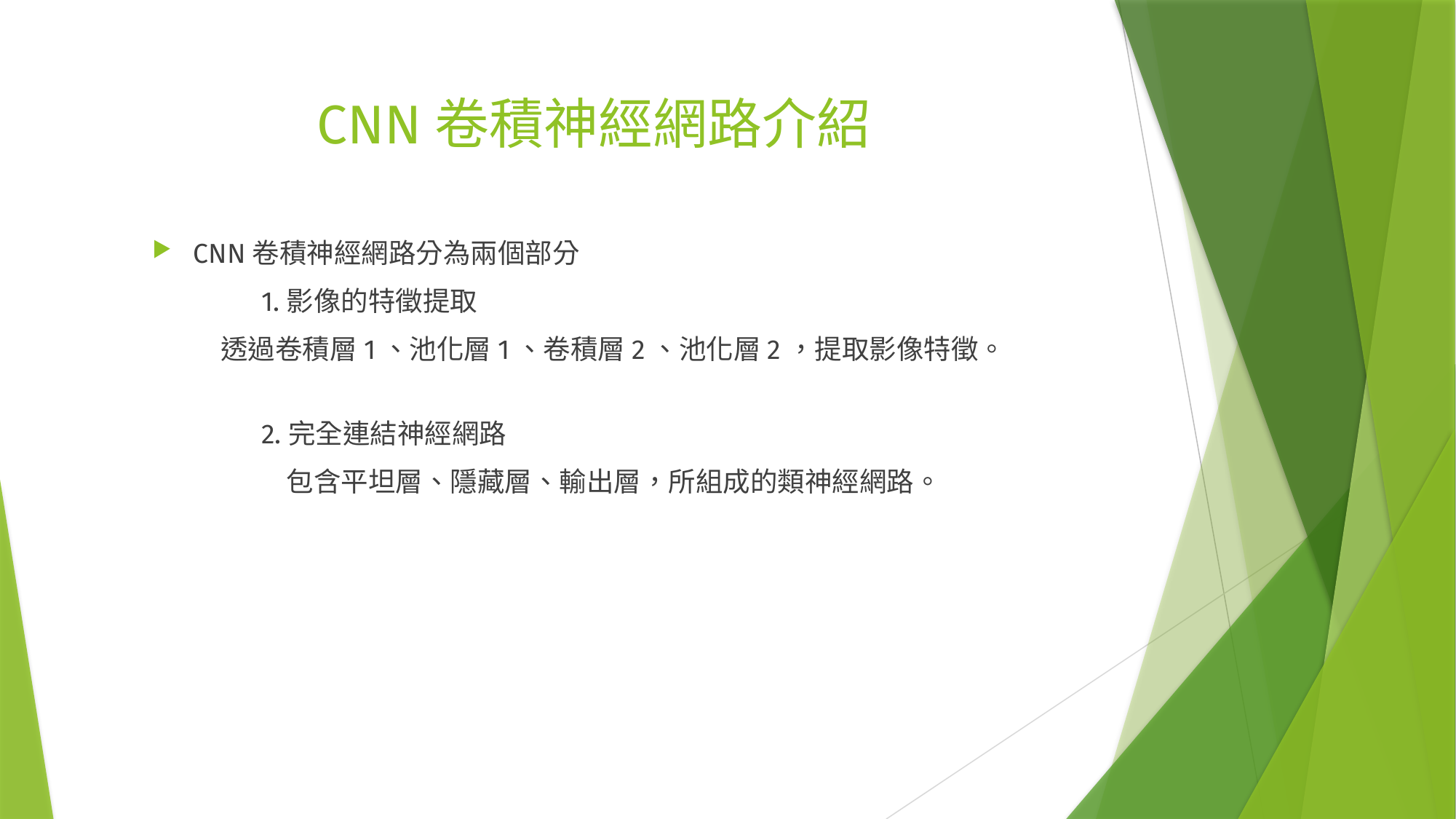

# CNN卷積神經網路介紹
CNN卷積神經網路分為兩個部分
	1.影像的特徵提取
          透過卷積層1、池化層1、卷積層2、池化層2，提取影像特徵。

	2.完全連結神經網路
	   包含平坦層、隱藏層、輸出層，所組成的類神經網路。